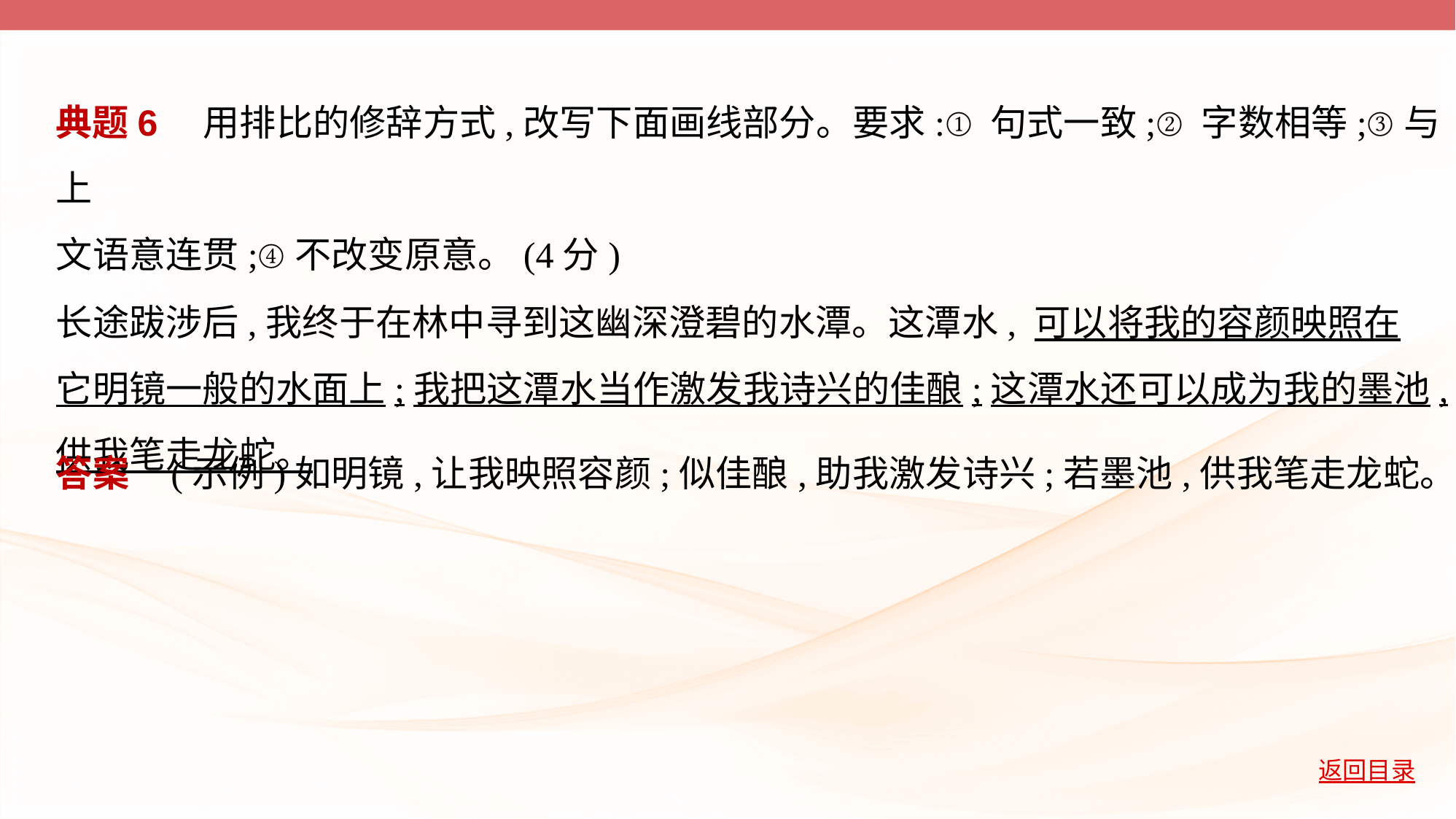

典题6　用排比的修辞方式,改写下面画线部分。要求:①句式一致;②字数相等;③与上
文语意连贯;④不改变原意。(4分)
长途跋涉后,我终于在林中寻到这幽深澄碧的水潭。这潭水, 可以将我的容颜映照在
它明镜一般的水面上;我把这潭水当作激发我诗兴的佳酿;这潭水还可以成为我的墨池,
供我笔走龙蛇。
答案    (示例)如明镜,让我映照容颜;似佳酿,助我激发诗兴;若墨池,供我笔走龙蛇。